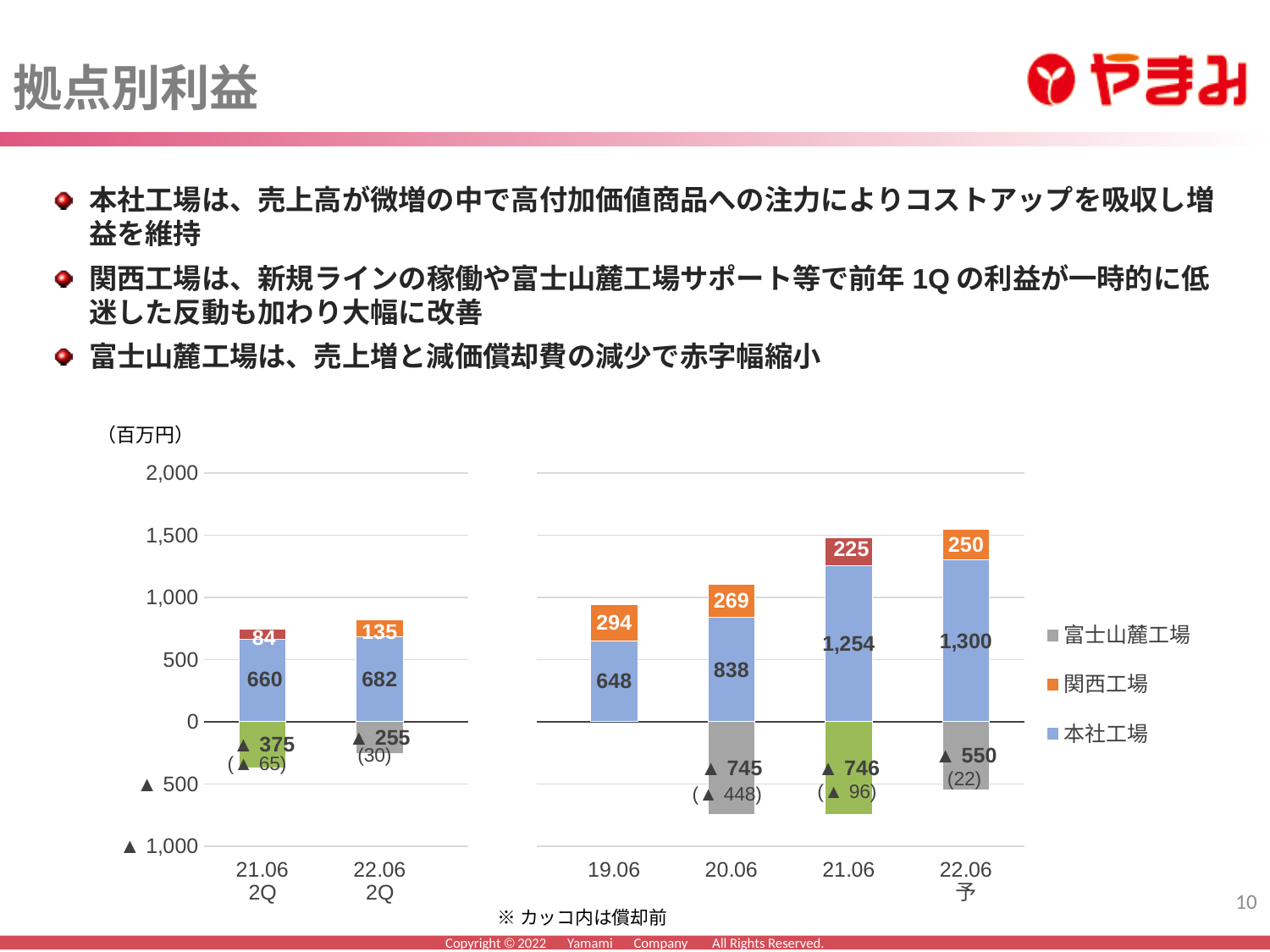

拠点別利益
本社工場は、売上高が微増の中で高付加価値商品への注力によりコストアップを吸収し増益を維持
関西工場は、新規ラインの稼働や富士山麓工場サポート等で前年1Qの利益が一時的に低迷した反動も加わり大幅に改善
富士山麓工場は、売上増と減価償却費の減少で赤字幅縮小
（百万円）

### Chart

| Category | 本社工場 | 関西工場 | 富士山麓工場 |
|---|---|---|---|
| 21.06
2Q | 660.0 | 84.0 | -375.0 |
| 22.06
2Q | 682.0 | 135.0 | -255.0 |
|  | None | None | None |
| 19.06 | 648.0 | 294.0 | 0.0 |
| 20.06 | 838.0 | 269.0 | -745.0 |
| 21.06 | 1254.0 | 225.0 | -746.0 |
| 22.06
予 | 1300.0 | 250.0 | -550.0 |
10
※カッコ内は償却前